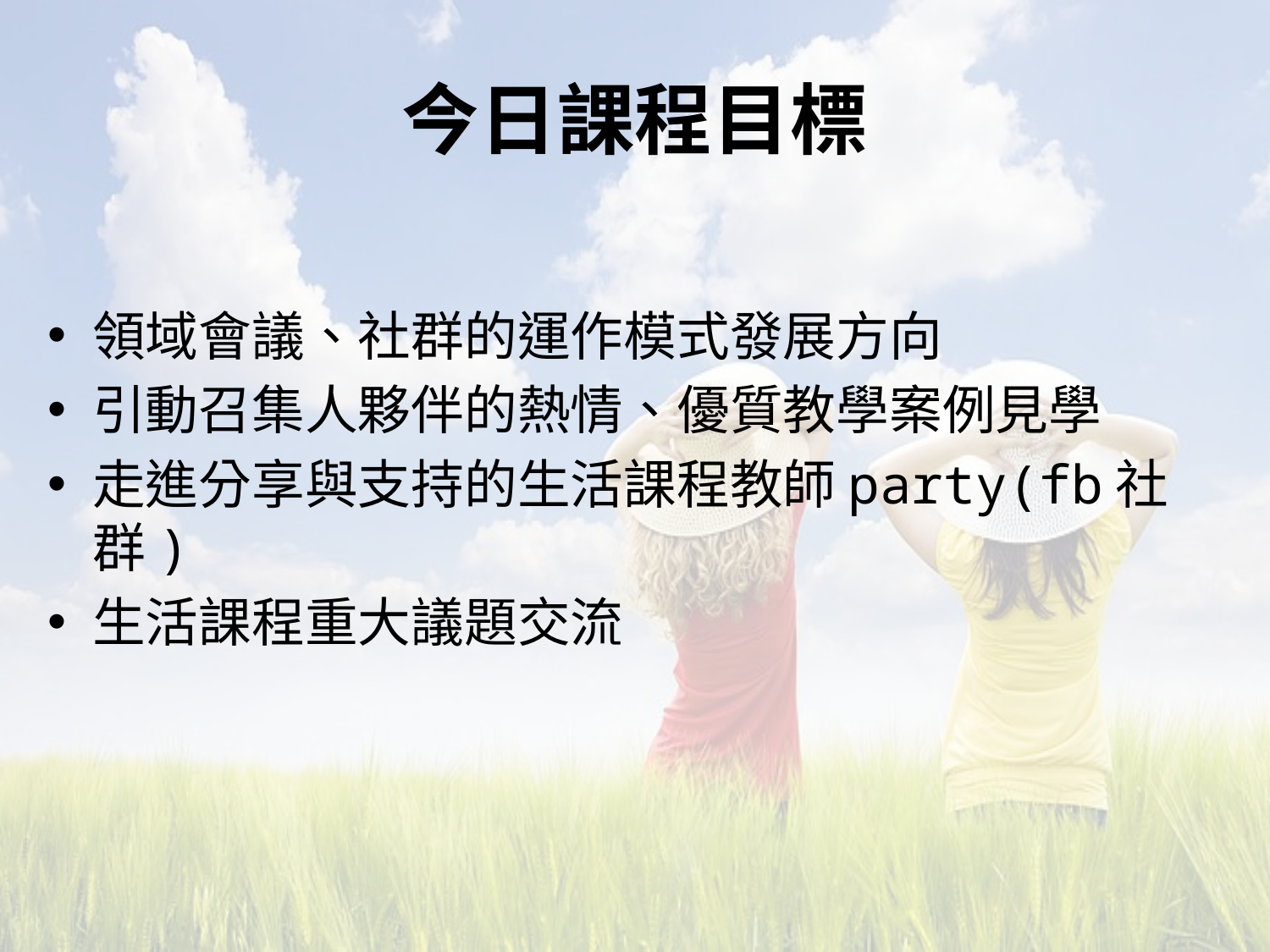

# 今日課程目標
領域會議、社群的運作模式發展方向
引動召集人夥伴的熱情、優質教學案例見學
走進分享與支持的生活課程教師party(fb社群)
生活課程重大議題交流